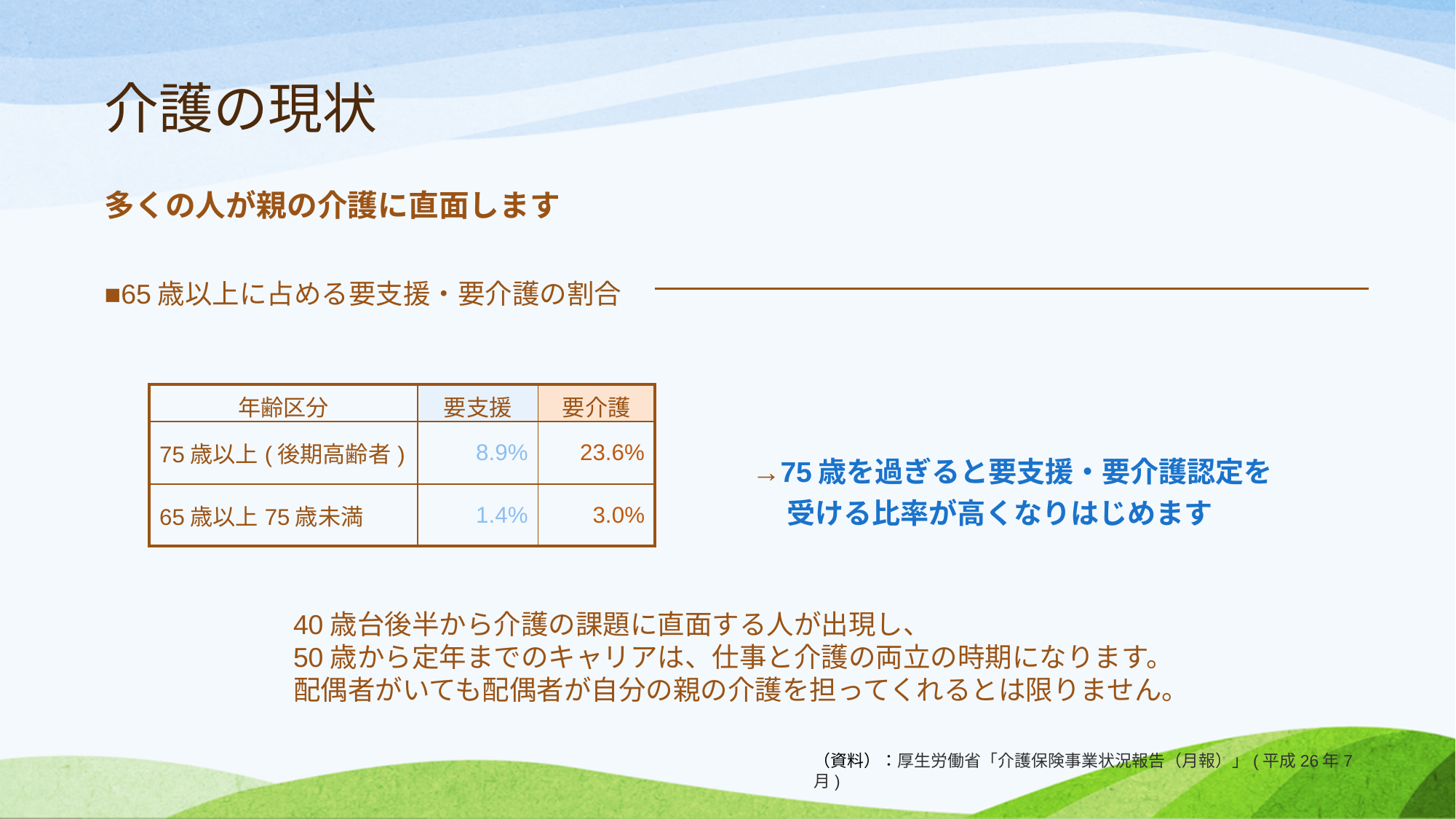

介護の現状
多くの人が親の介護に直面します
■65歳以上に占める要支援・要介護の割合
| 年齢区分 | 要支援 | 要介護 |
| --- | --- | --- |
| 75歳以上(後期高齢者) | 8.9% | 23.6% |
| 65歳以上75歳未満 | 1.4% | 3.0% |
→75歳を過ぎると要支援・要介護認定を
　 受ける比率が高くなりはじめます
40歳台後半から介護の課題に直面する人が出現し、
50歳から定年までのキャリアは、仕事と介護の両立の時期になります。
配偶者がいても配偶者が自分の親の介護を担ってくれるとは限りません。
（資料）：厚生労働省「介護保険事業状況報告（月報）」(平成26年7月)